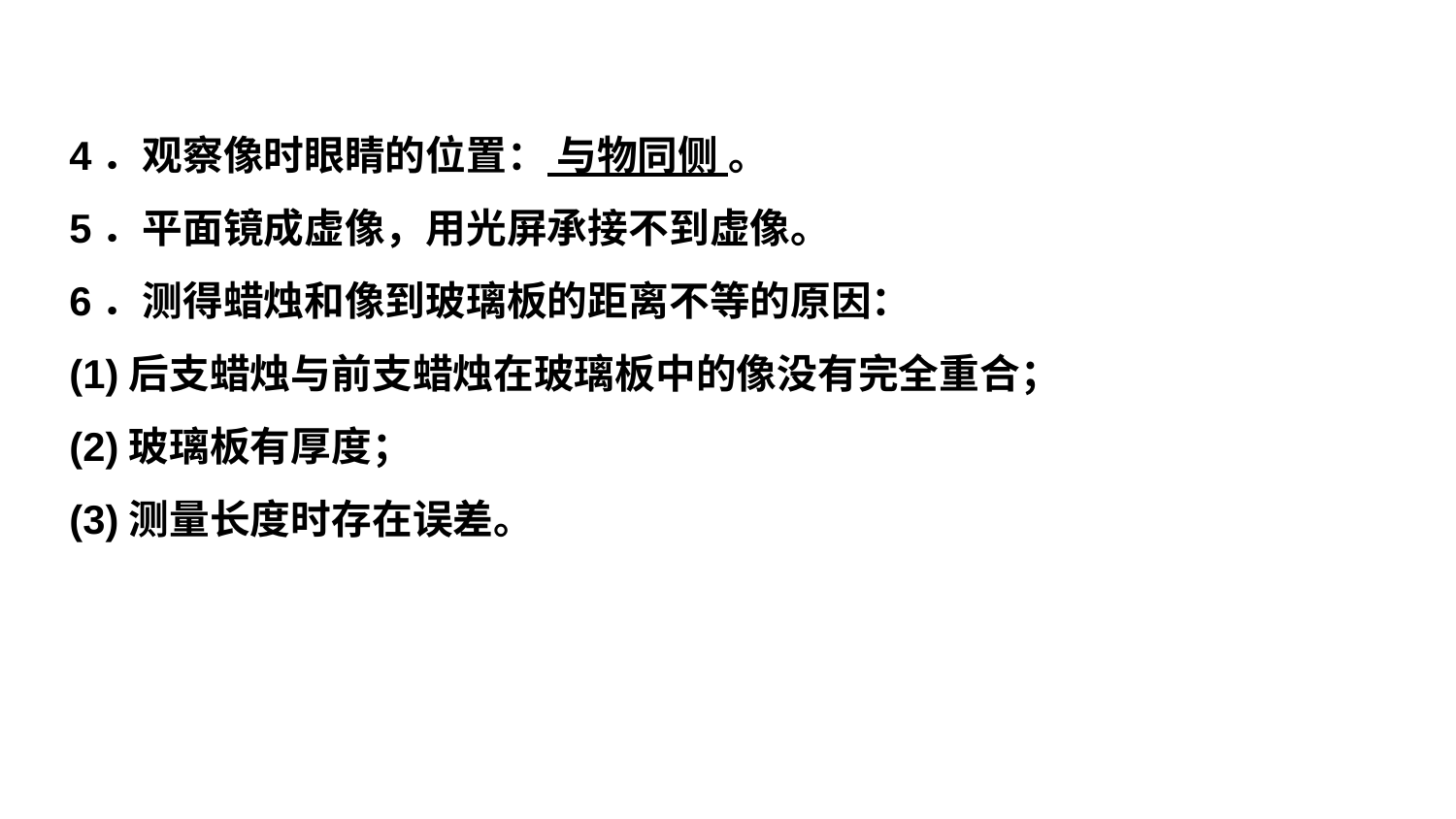

4．观察像时眼睛的位置： 与物同侧 。
5．平面镜成虚像，用光屏承接不到虚像。
6．测得蜡烛和像到玻璃板的距离不等的原因：
(1)后支蜡烛与前支蜡烛在玻璃板中的像没有完全重合；
(2)玻璃板有厚度；
(3)测量长度时存在误差。